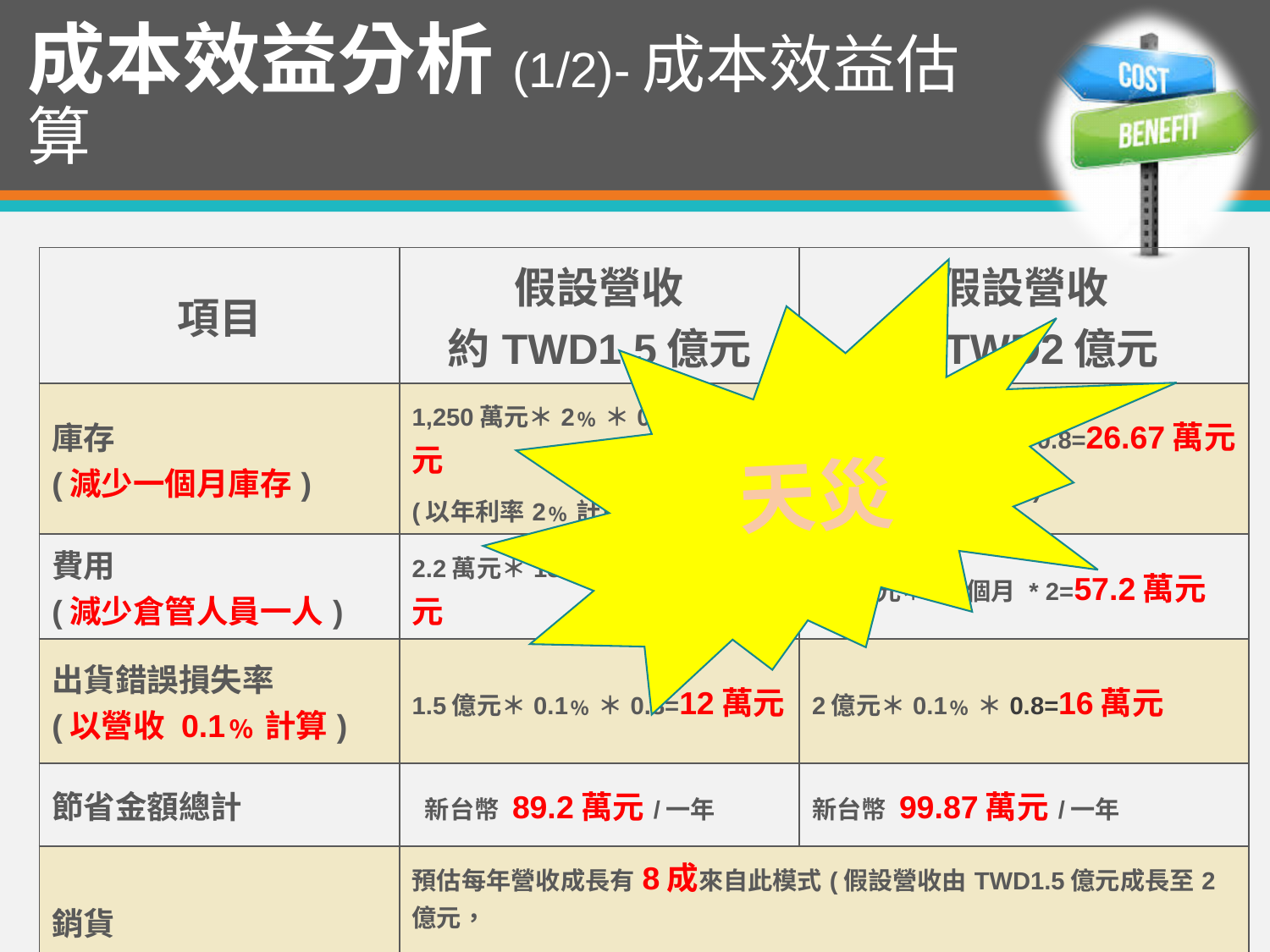

# 成本效益分析(1/2)-成本效益估算
| 項目 | 假設營收 約TWD1.5億元 | 假設營收 約TWD2億元 |
| --- | --- | --- |
| 庫存 (減少一個月庫存) | 1,250萬元＊2﹪＊0.8=20萬元 (以年利率2﹪計算) | 1,667萬元＊2﹪＊0.8=26.67萬元 (以年利率2﹪計算) |
| 費用 (減少倉管人員一人) | 2.2萬元＊13個月 \* 2=57.2萬元 | 2.2萬元＊13個月 \* 2=57.2萬元 |
| 出貨錯誤損失率 (以營收 0.1﹪計算) | 1.5億元＊0.1﹪＊0.8=12萬元 | 2億元＊0.1﹪＊0.8=16萬元 |
| 節省金額總計 | 新台幣 89.2萬元/一年 | 新台幣 99.87萬元/一年 |
| 銷貨 | 預估每年營收成長有8成來自此模式(假設營收由TWD1.5億元成長至2億元， 增加的5千萬元中，此模式的營收貢獻約新台幣4千萬元) |  |
| 增加成本 | 該公司原本就有配置MIS人員一名，負責公司資料管理及維護，進行本案並未增加人員及設備，部分程式採委外方式，總計花費約新台幣15萬元 |  |
   天災